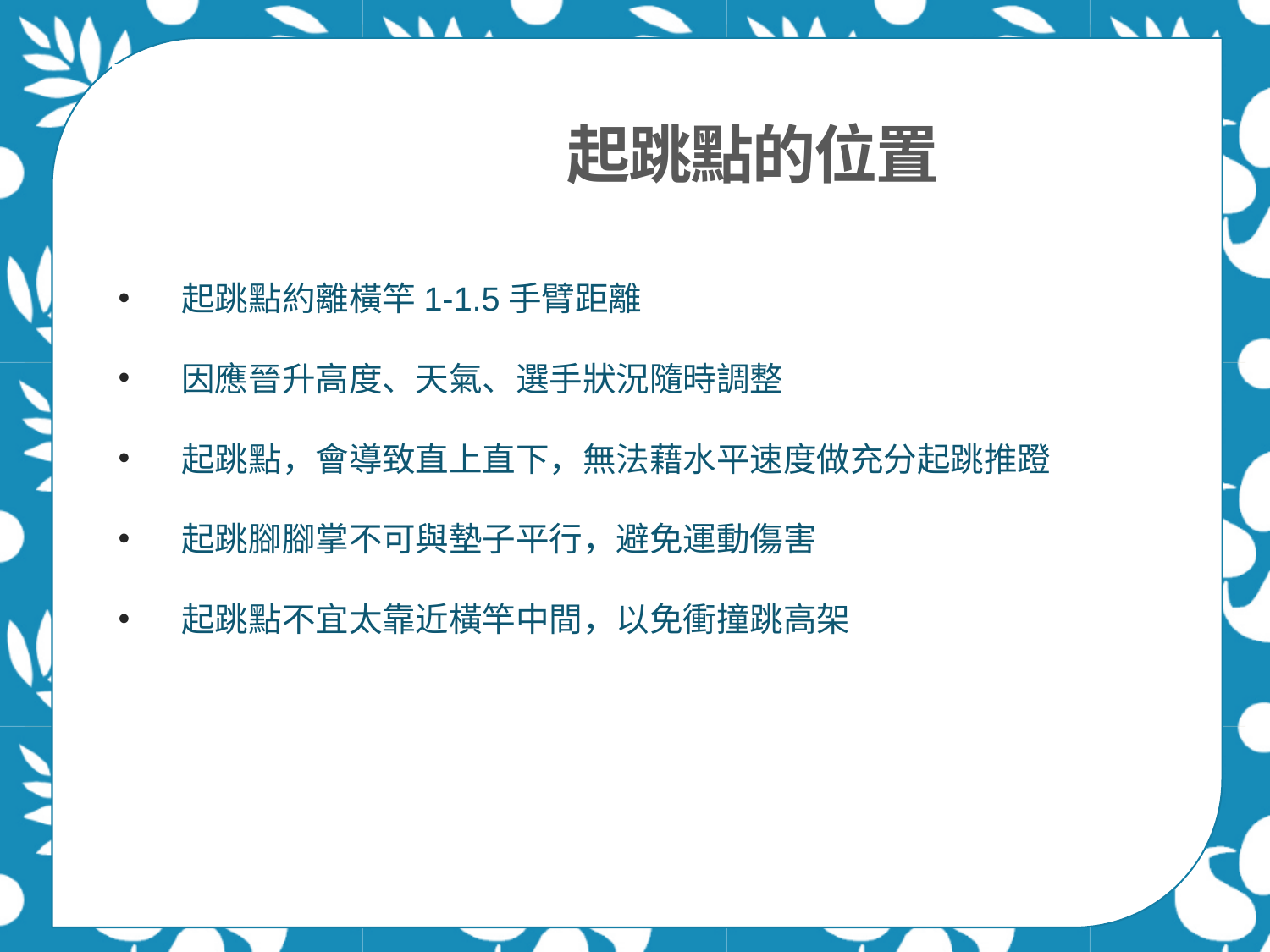

起跳點的位置
起跳點約離橫竿1-1.5手臂距離
因應晉升高度、天氣、選手狀況隨時調整
起跳點，會導致直上直下，無法藉水平速度做充分起跳推蹬
起跳腳腳掌不可與墊子平行，避免運動傷害
起跳點不宜太靠近橫竿中間，以免衝撞跳高架